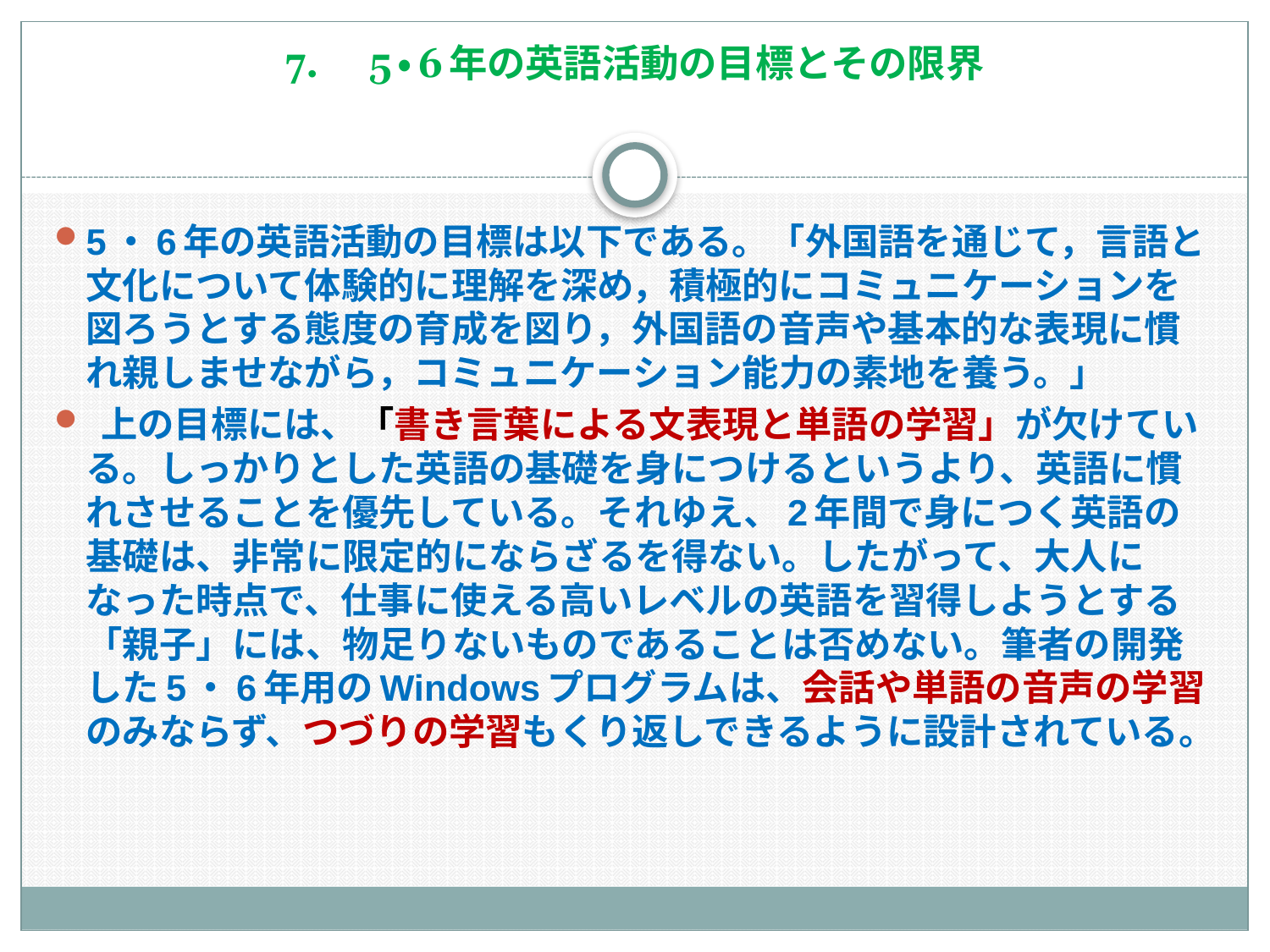

# 7.　5・6年の英語活動の目標とその限界
5・6年の英語活動の目標は以下である。「外国語を通じて，言語と文化について体験的に理解を深め，積極的にコミュニケーションを図ろうとする態度の育成を図り，外国語の音声や基本的な表現に慣れ親しませながら，コミュニケーション能力の素地を養う。」
 上の目標には、「書き言葉による文表現と単語の学習」が欠けている。しっかりとした英語の基礎を身につけるというより、英語に慣れさせることを優先している。それゆえ、2年間で身につく英語の基礎は、非常に限定的にならざるを得ない。したがって、大人になった時点で、仕事に使える高いレベルの英語を習得しようとする「親子」には、物足りないものであることは否めない。筆者の開発した5・6年用のWindowsプログラムは、会話や単語の音声の学習のみならず、つづりの学習もくり返しできるように設計されている。